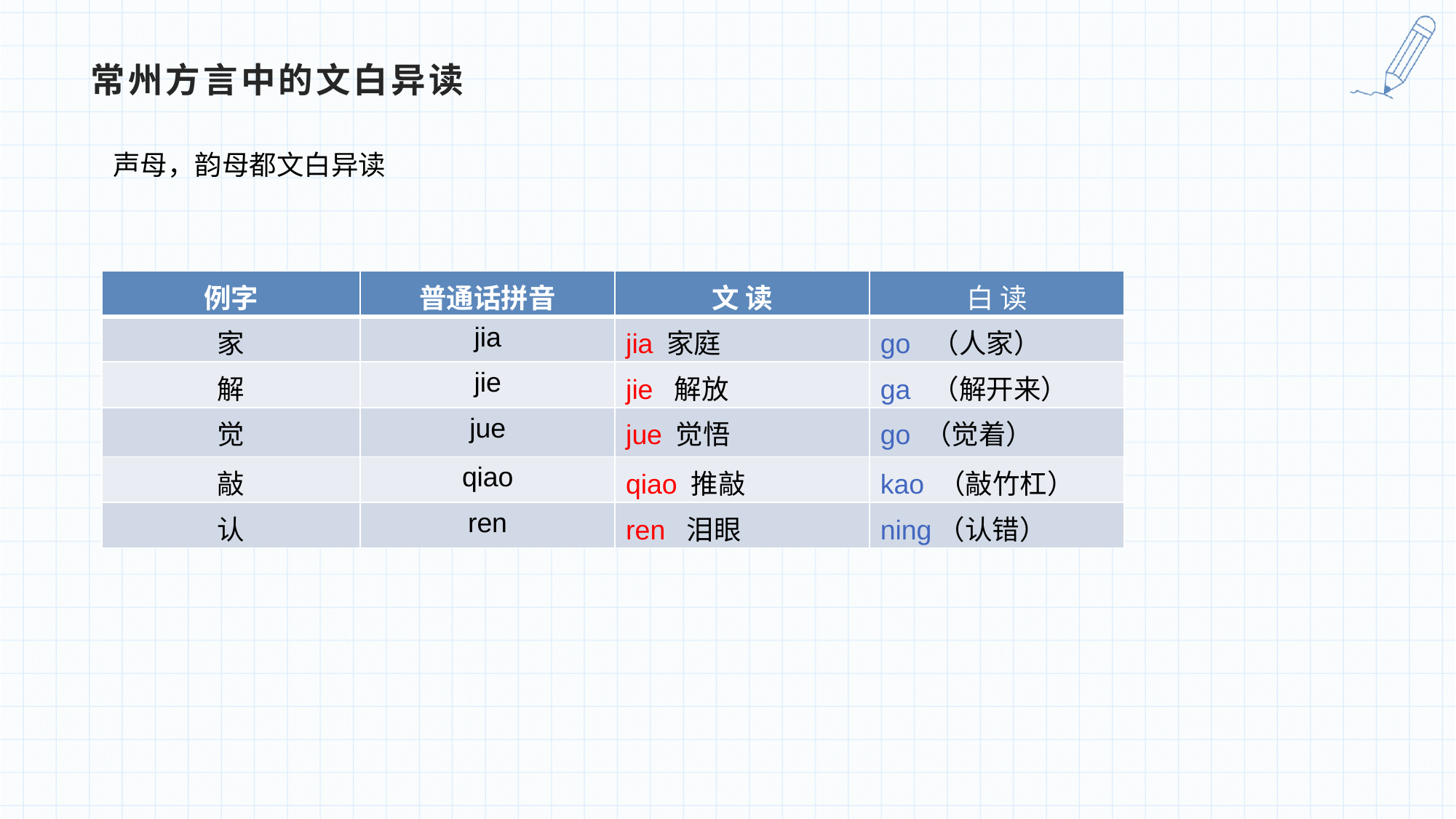

# 常州方言中的文白异读
声母，韵母都文白异读
| 例字 | 普通话拼音 | 文 读 | 白 读 |
| --- | --- | --- | --- |
| 家 | jia | jia 家庭 | go （人家） |
| 解 | jie | jie 解放 | ga （解开来） |
| 觉 | jue | jue 觉悟 | go （觉着） |
| 敲 | qiao | qiao 推敲 | kao （敲竹杠） |
| 认 | ren | ren 泪眼 | ning（认错） |